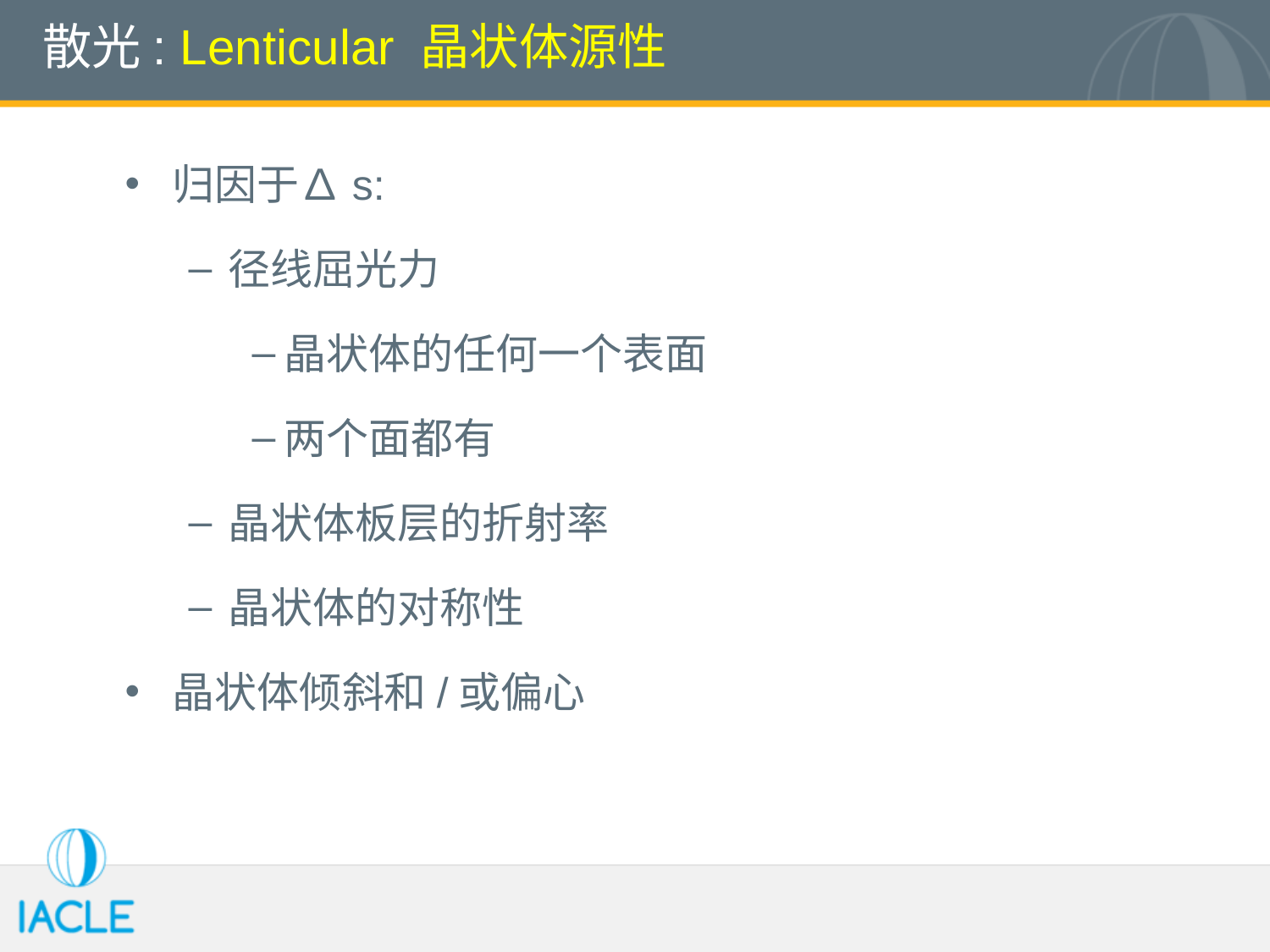

# 散光: Lenticular 晶状体源性
归因于∆s:
径线屈光力
晶状体的任何一个表面
两个面都有
晶状体板层的折射率
晶状体的对称性
晶状体倾斜和/或偏心